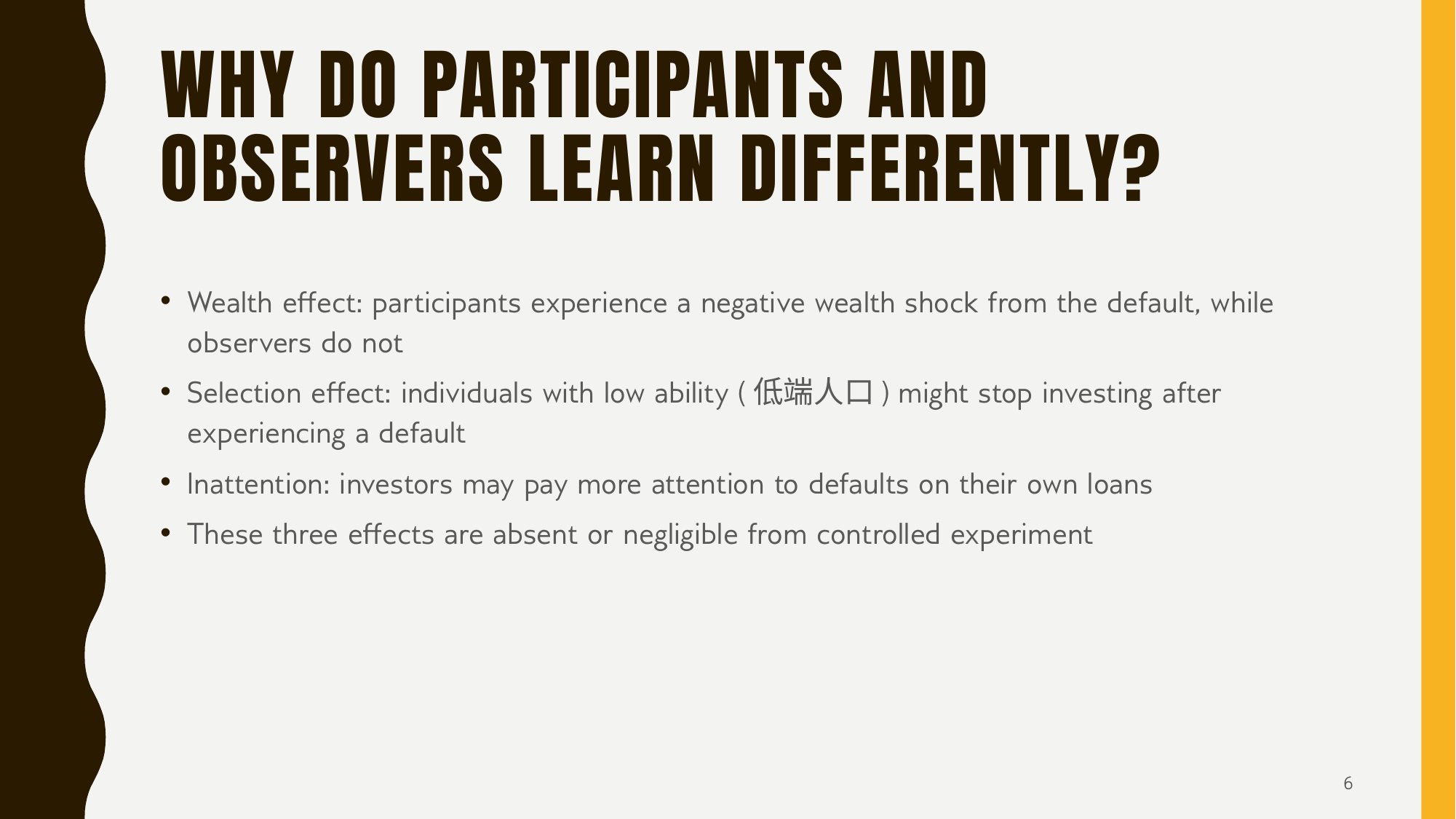

# Why do participants and observers learn differently?
Wealth effect: participants experience a negative wealth shock from the default, while observers do not
Selection effect: individuals with low ability (低端人口) might stop investing after experiencing a default
Inattention: investors may pay more attention to defaults on their own loans
These three effects are absent or negligible from controlled experiment
6